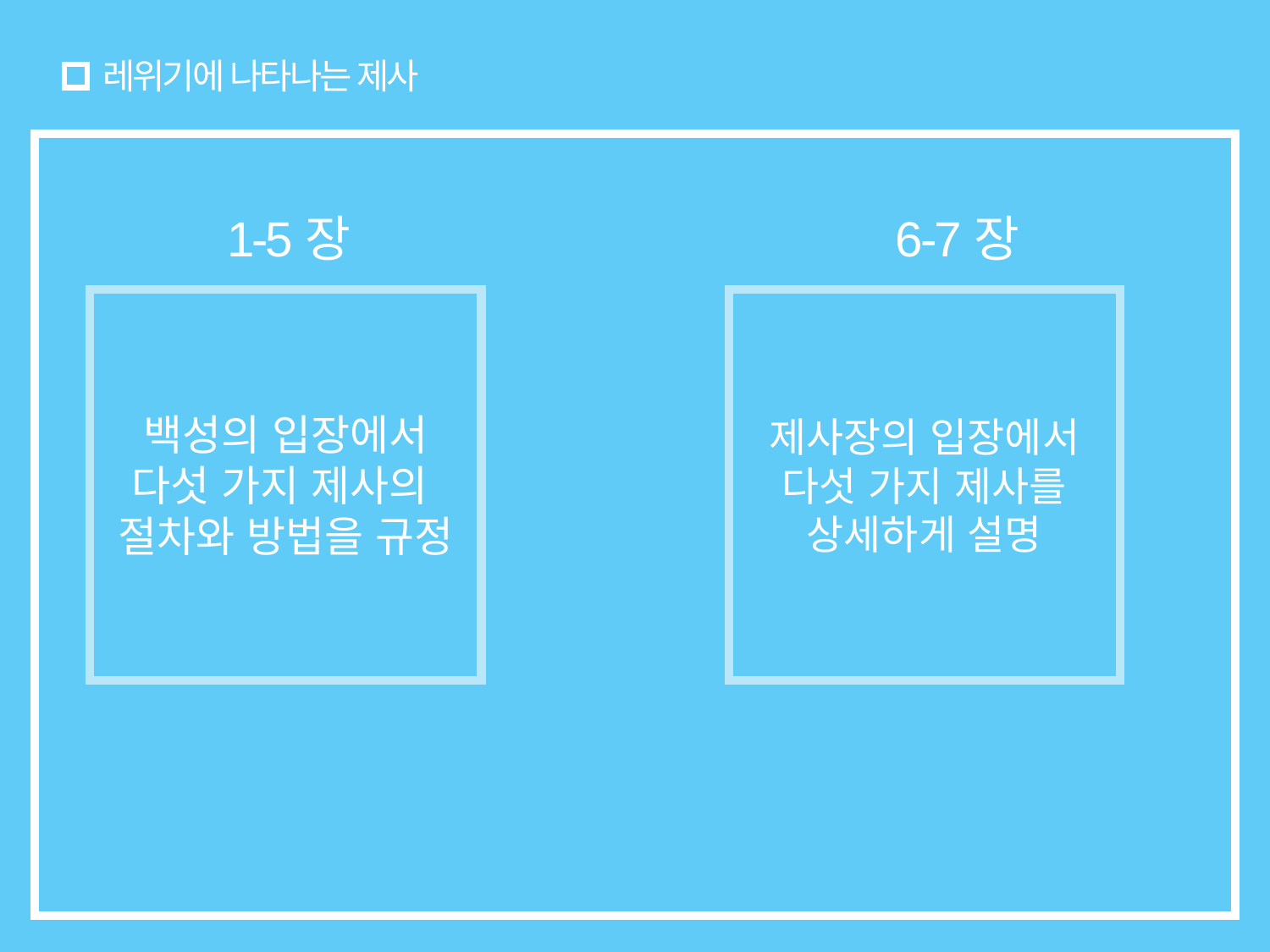

# 레위기에 나타나는 제사

           1-5장                                                6-7장
백성의 입장에서
다섯 가지 제사의
절차와 방법을 규정
제사장의 입장에서
다섯 가지 제사를
상세하게 설명